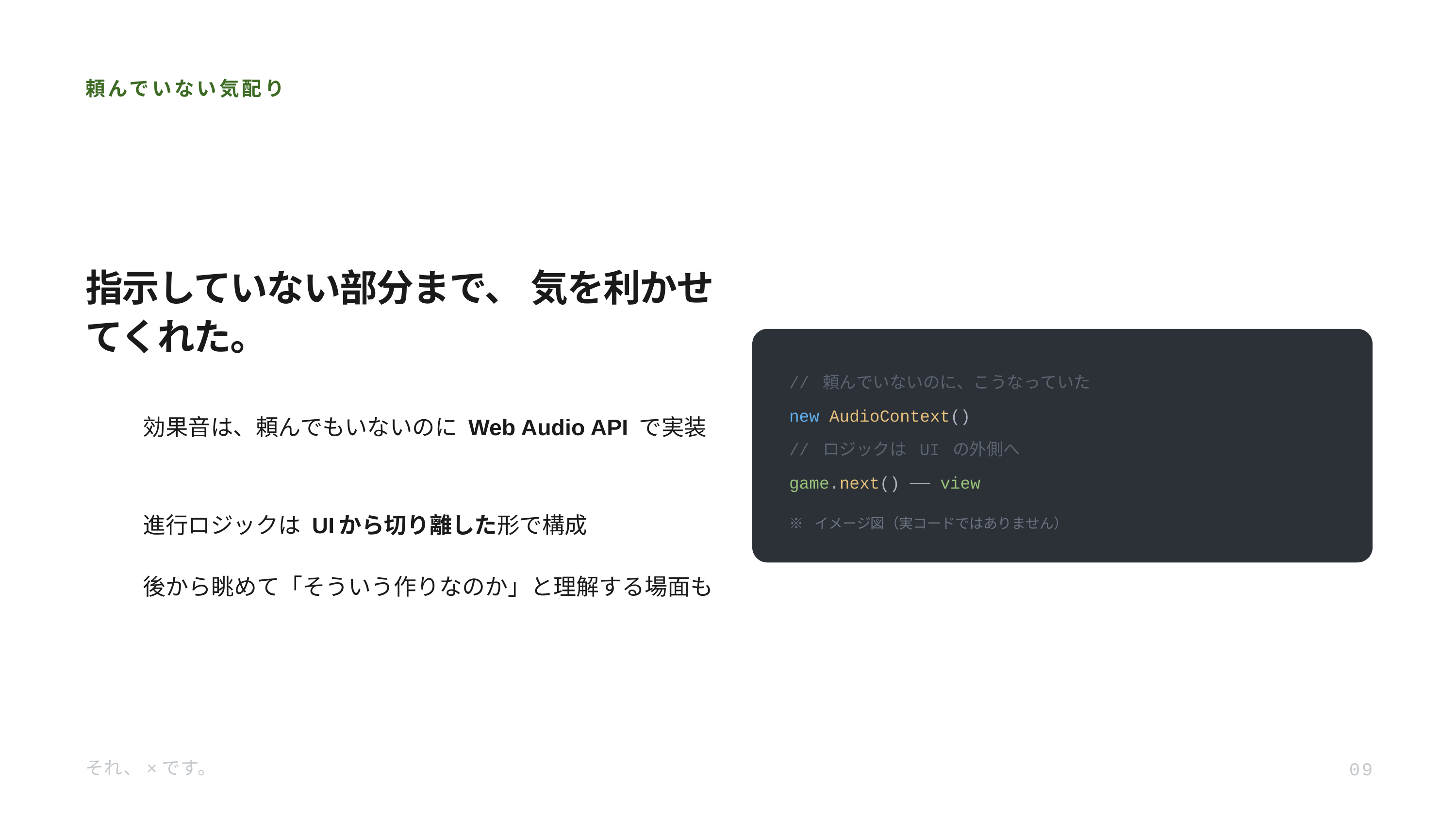

頼んでいない気配り
指示していない部分まで、 気を利かせてくれた。

// 頼んでいないのに、こうなっていた
new AudioContext()
効果音は、頼んでもいないのに Web Audio API で実装
// ロジックは UI の外側へ
game.next() ── view
進行ロジックは UIから切り離した形で構成
※ イメージ図（実コードではありません）
後から眺めて「そういう作りなのか」と理解する場面も
それ、×です。
09